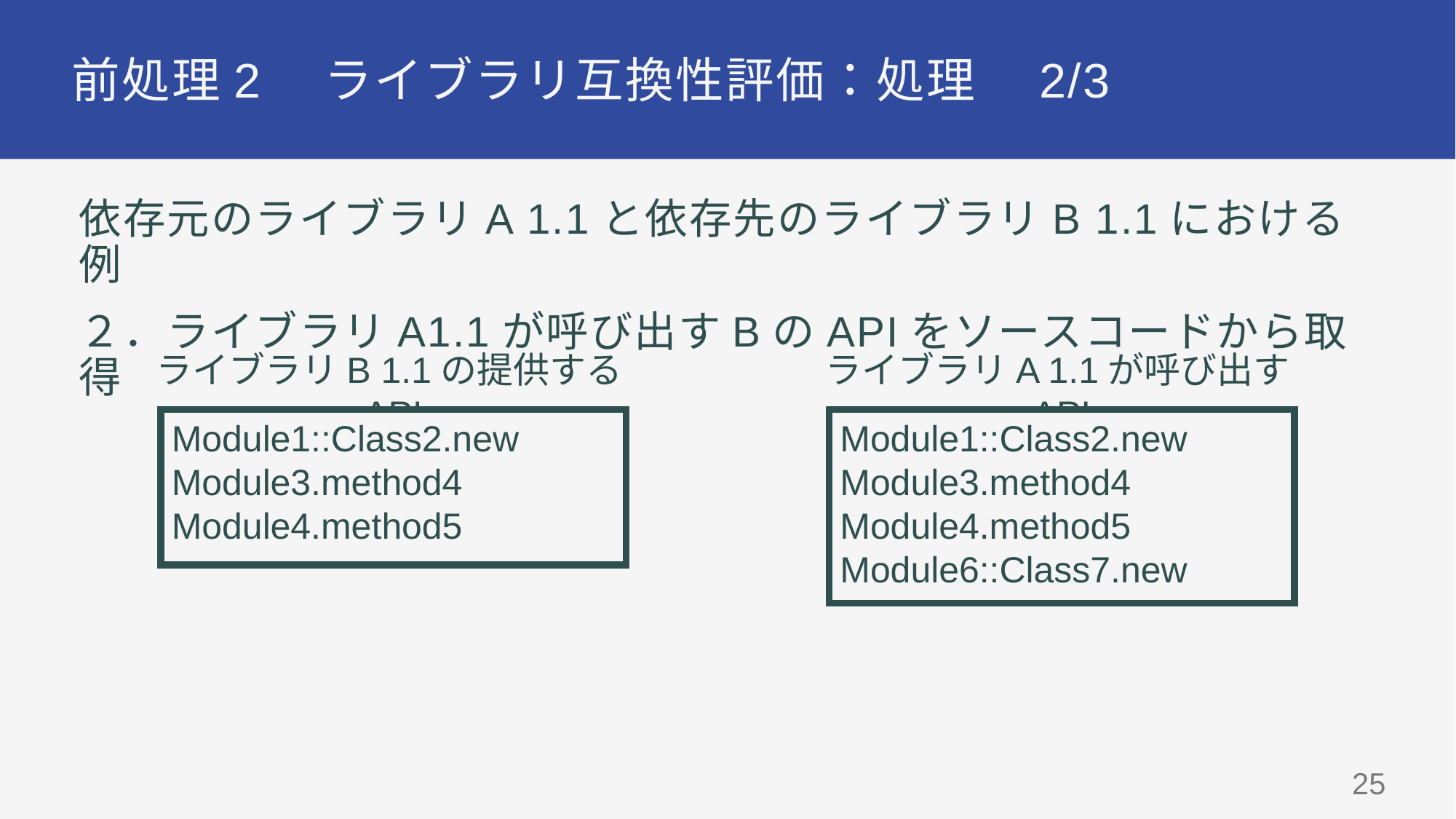

# 前処理2　ライブラリ互換性評価：処理　2/3
依存元のライブラリA 1.1と依存先のライブラリB 1.1における例
２．ライブラリA1.1が呼び出すBのAPIをソースコードから取得
ライブラリB 1.1の提供するAPI
ライブラリA 1.1が呼び出すAPI
Module1::Class2.new
Module3.method4
Module4.method5
Module6::Class7.new
Module1::Class2.new
Module3.method4
Module4.method5
25